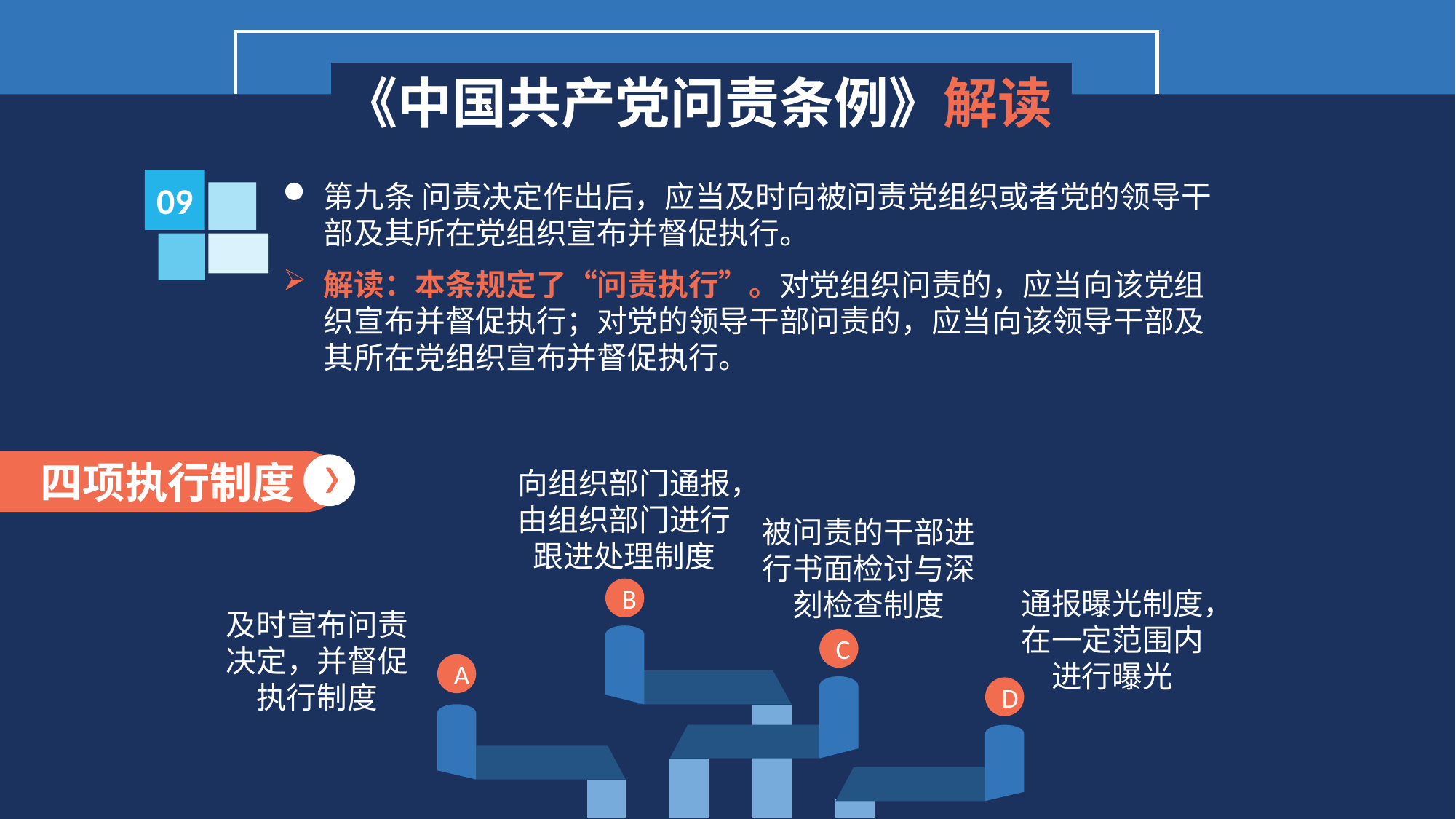

《中国共产党问责条例》解读
09
第九条 问责决定作出后，应当及时向被问责党组织或者党的领导干部及其所在党组织宣布并督促执行。
解读：本条规定了“问责执行”。对党组织问责的，应当向该党组织宣布并督促执行；对党的领导干部问责的，应当向该领导干部及其所在党组织宣布并督促执行。

四项执行制度

向组织部门通报，由组织部门进行跟进处理制度
被问责的干部进行书面检讨与深刻检查制度
B
通报曝光制度，在一定范围内进行曝光
及时宣布问责决定，并督促执行制度

C
A

D